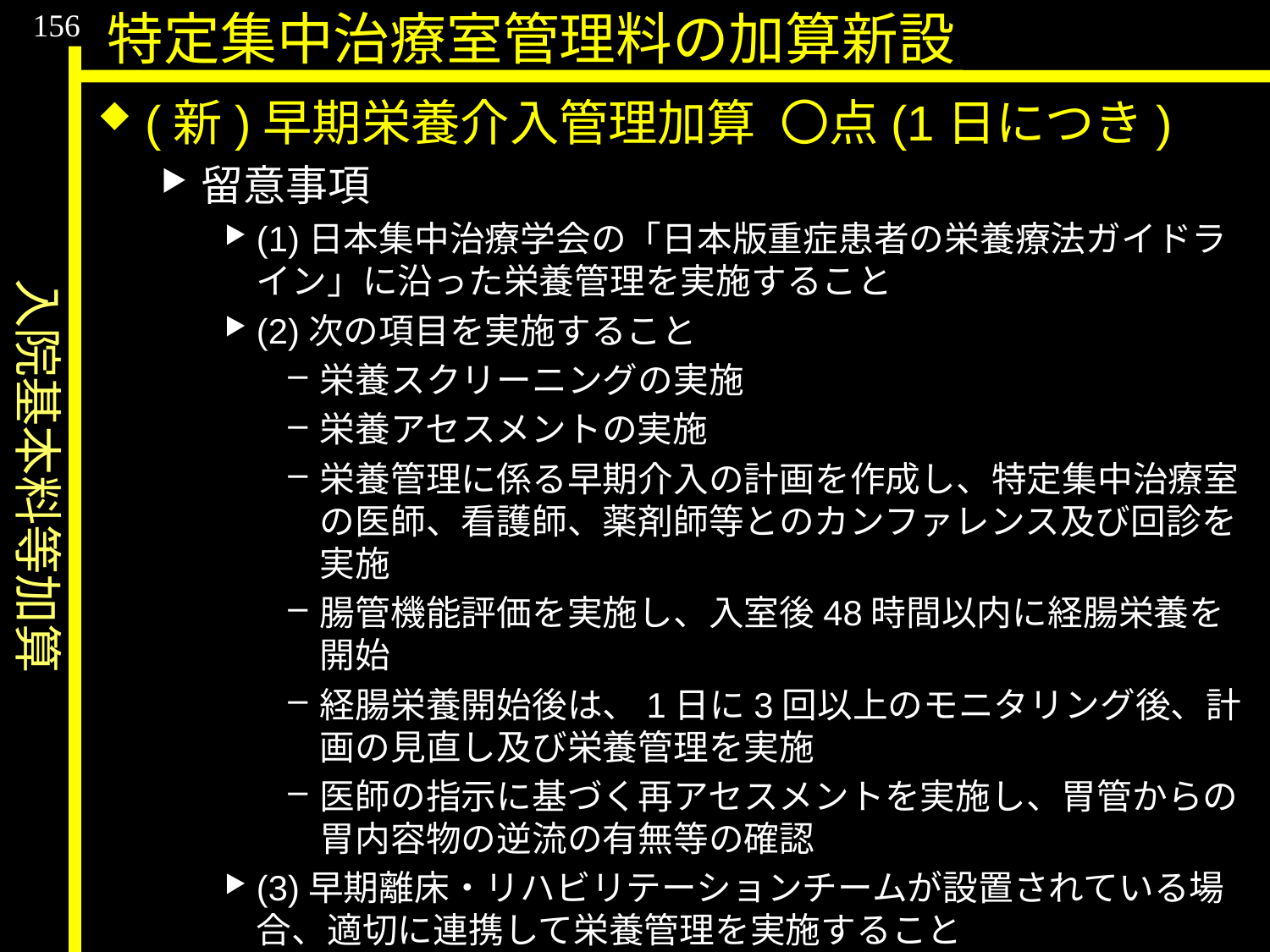

入院基本料等加算
156
特定集中治療室管理料の加算新設

(新)早期栄養介入管理加算	〇点(1日につき)
留意事項
(1)日本集中治療学会の「日本版重症患者の栄養療法ガイドライン」に沿った栄養管理を実施すること
(2)次の項目を実施すること
栄養スクリーニングの実施
栄養アセスメントの実施
栄養管理に係る早期介入の計画を作成し、特定集中治療室の医師、看護師、薬剤師等とのカンファレンス及び回診を実施
腸管機能評価を実施し、入室後48時間以内に経腸栄養を開始
経腸栄養開始後は、1日に3回以上のモニタリング後、計画の見直し及び栄養管理を実施
医師の指示に基づく再アセスメントを実施し、胃管からの胃内容物の逆流の有無等の確認
(3)早期離床・リハビリテーションチームが設置されている場合、適切に連携して栄養管理を実施すること